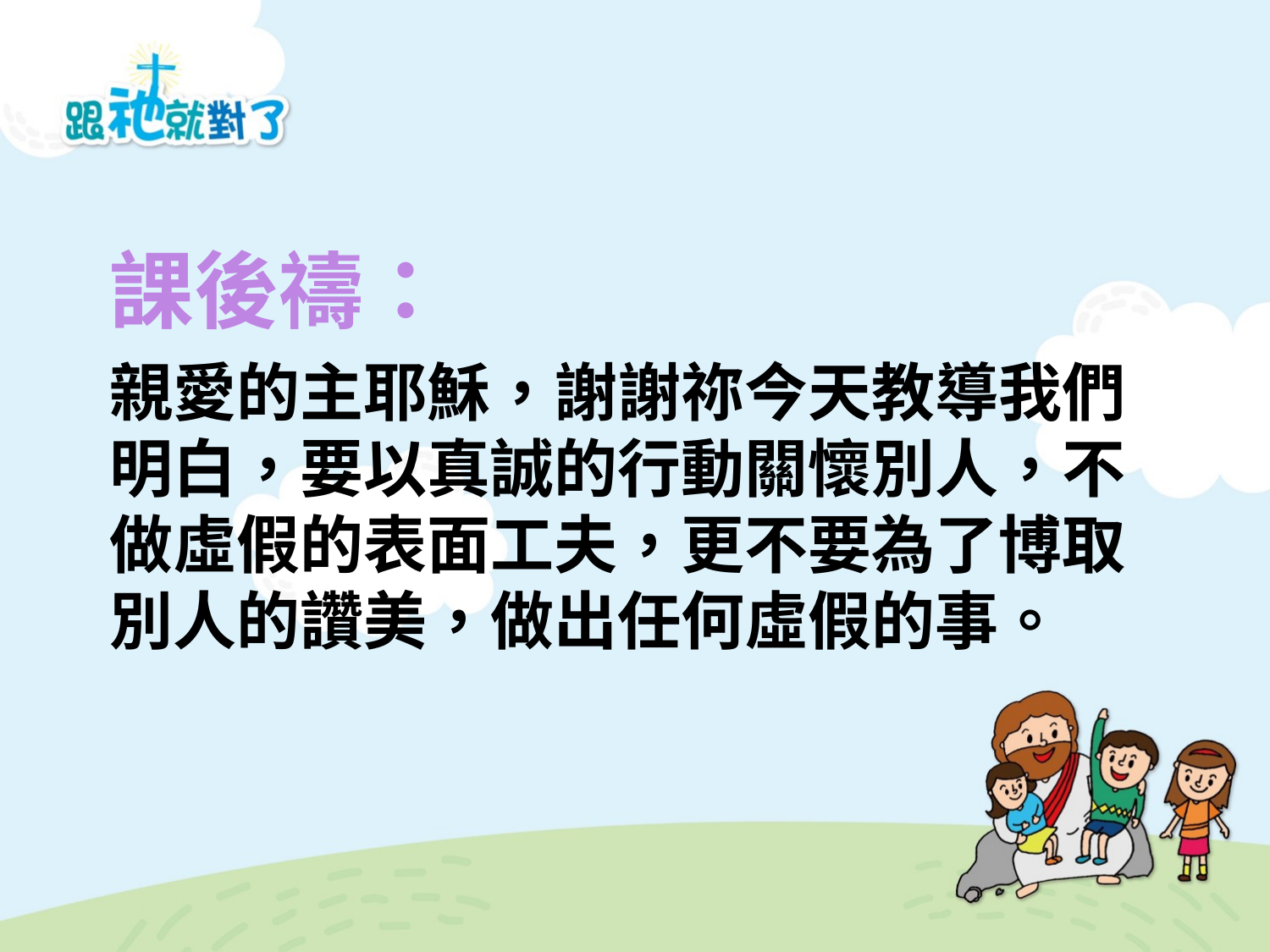

課後禱：
親愛的主耶穌，謝謝祢今天教導我們明白，要以真誠的行動關懷別人，不做虛假的表面工夫，更不要為了博取別人的讚美，做出任何虛假的事。